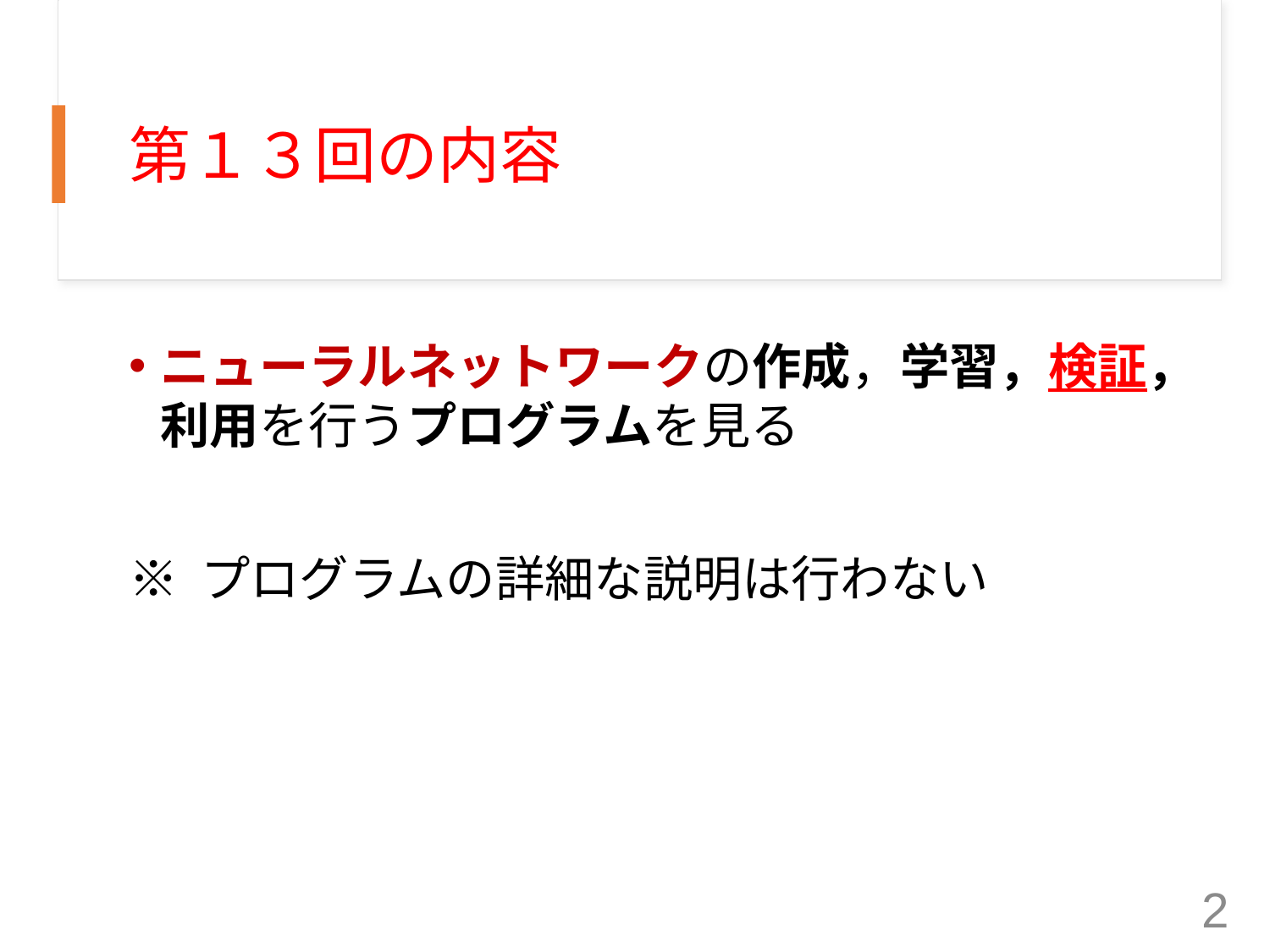

# 第１３回の内容

ニューラルネットワークの作成，学習，検証，利用を行うプログラムを見る

※ プログラムの詳細な説明は行わない

2